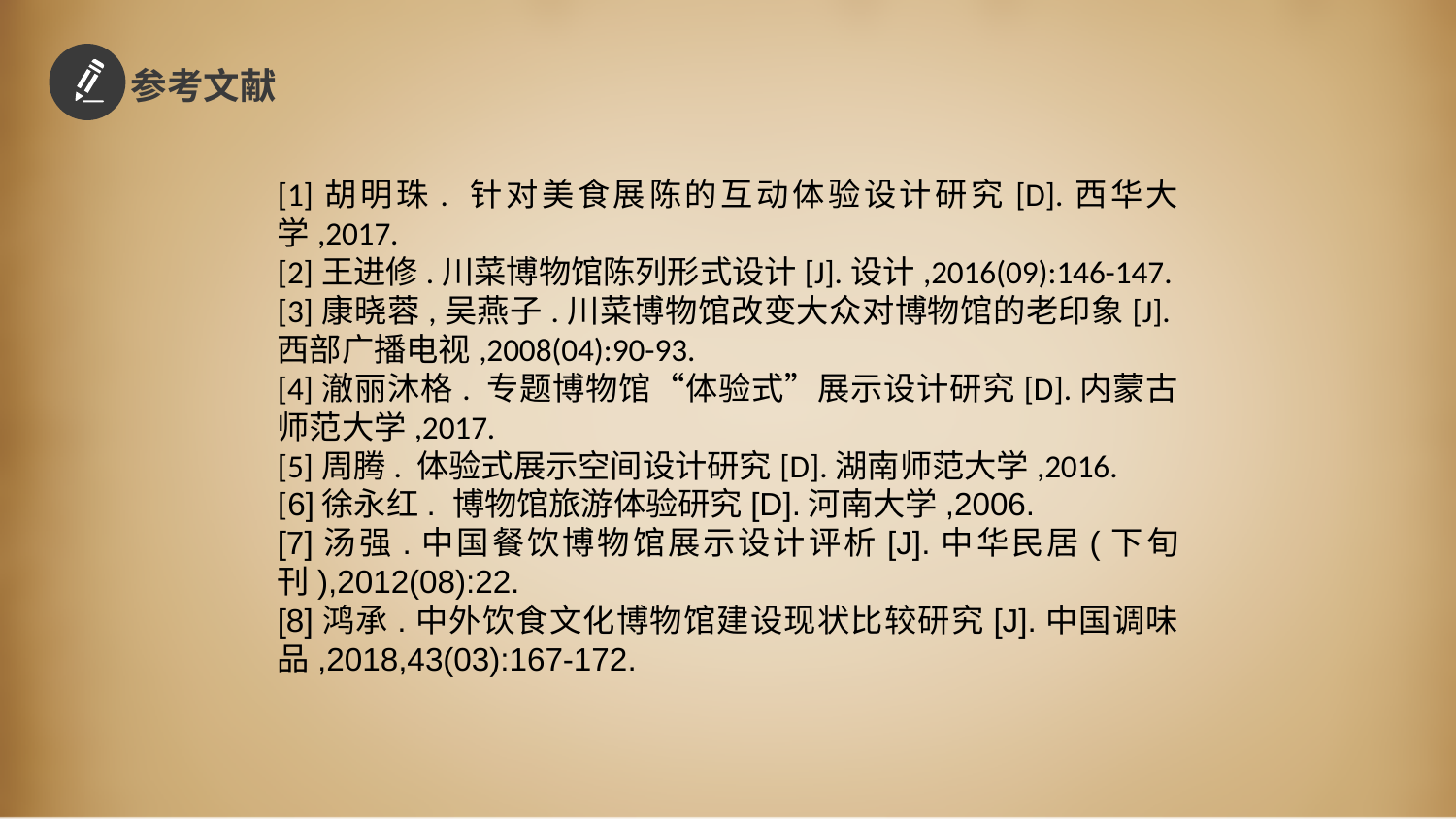

参考文献
[1]胡明珠. 针对美食展陈的互动体验设计研究[D].西华大学,2017.
[2]王进修.川菜博物馆陈列形式设计[J].设计,2016(09):146-147.
[3]康晓蓉,吴燕子.川菜博物馆改变大众对博物馆的老印象[J].西部广播电视,2008(04):90-93.
[4]澈丽沐格. 专题博物馆“体验式”展示设计研究[D].内蒙古师范大学,2017.
[5]周腾. 体验式展示空间设计研究[D].湖南师范大学,2016.
[6]徐永红. 博物馆旅游体验研究[D].河南大学,2006.
[7]汤强.中国餐饮博物馆展示设计评析[J].中华民居(下旬刊),2012(08):22.
[8]鸿承.中外饮食文化博物馆建设现状比较研究[J].中国调味品,2018,43(03):167-172.